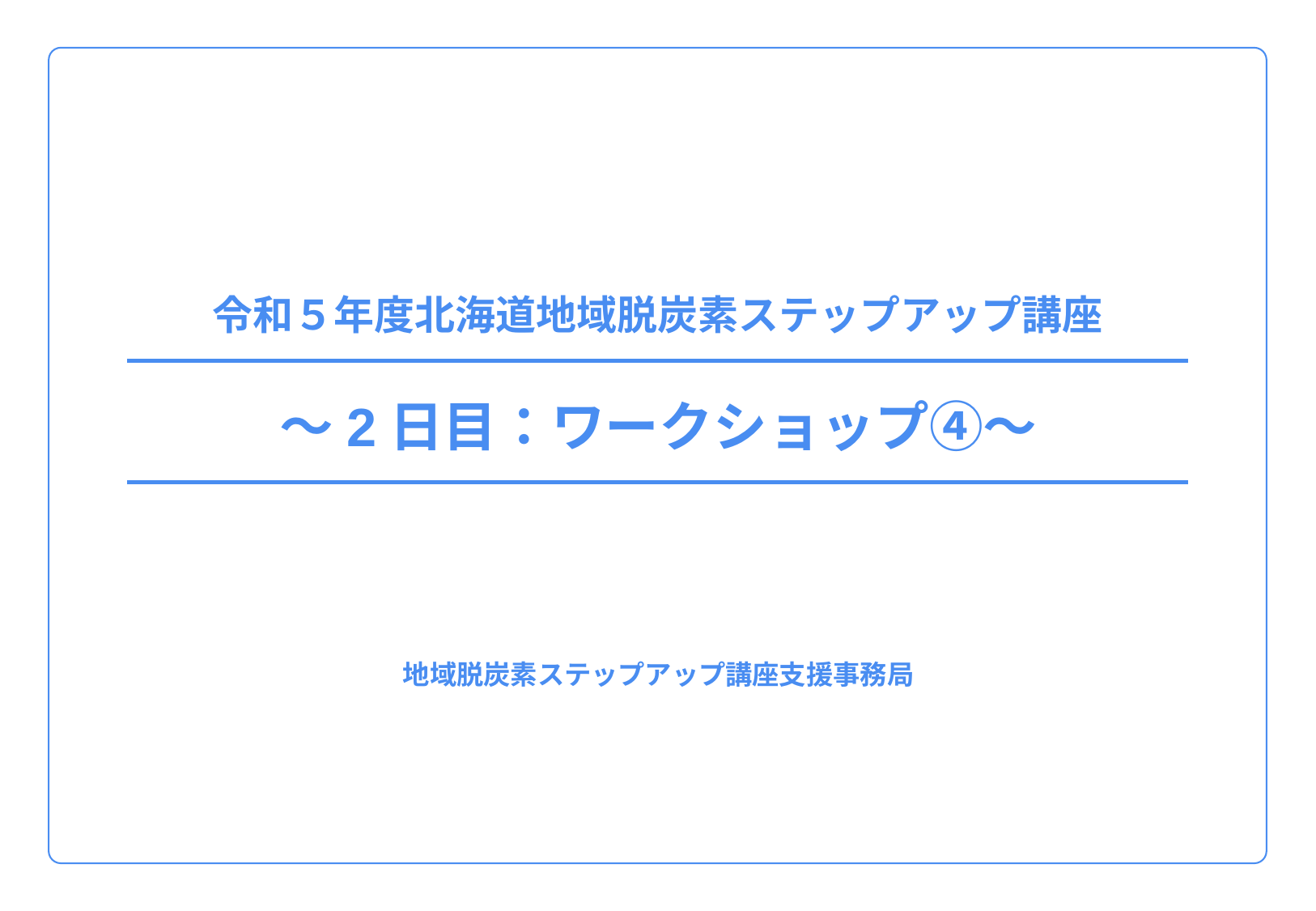

# 令和５年度北海道地域脱炭素ステップアップ講座
～2日目：ワークショップ④～
地域脱炭素ステップアップ講座支援事務局